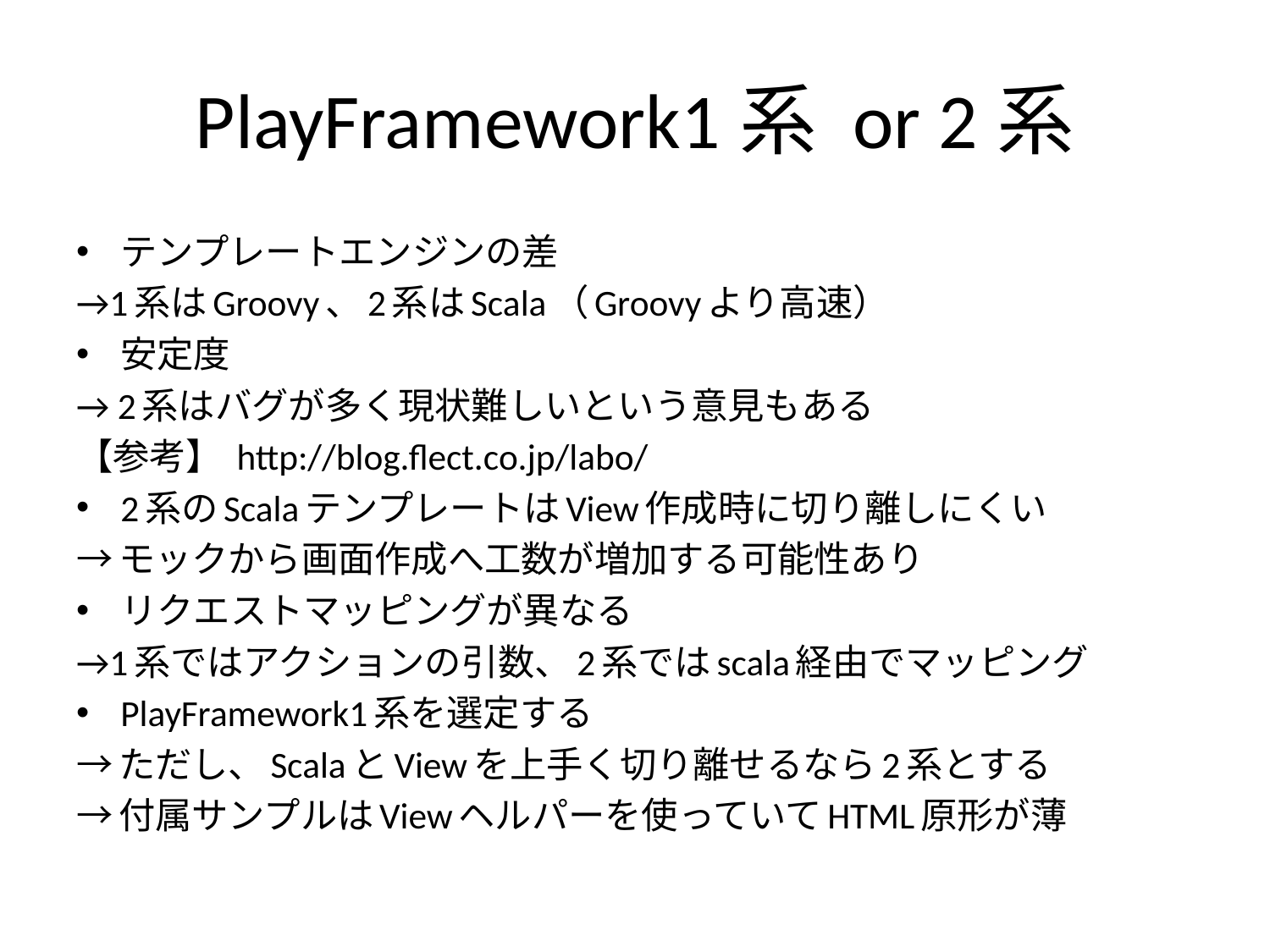

# PlayFramework1系 or 2系
テンプレートエンジンの差
→1系はGroovy、2系はScala（Groovyより高速）
安定度
→ 2系はバグが多く現状難しいという意見もある
【参考】 http://blog.flect.co.jp/labo/
2系のScalaテンプレートはView作成時に切り離しにくい
→モックから画面作成へ工数が増加する可能性あり
リクエストマッピングが異なる
→1系ではアクションの引数、2系ではscala経由でマッピング
PlayFramework1系を選定する
→ただし、ScalaとViewを上手く切り離せるなら2系とする
→付属サンプルはViewヘルパーを使っていてHTML原形が薄